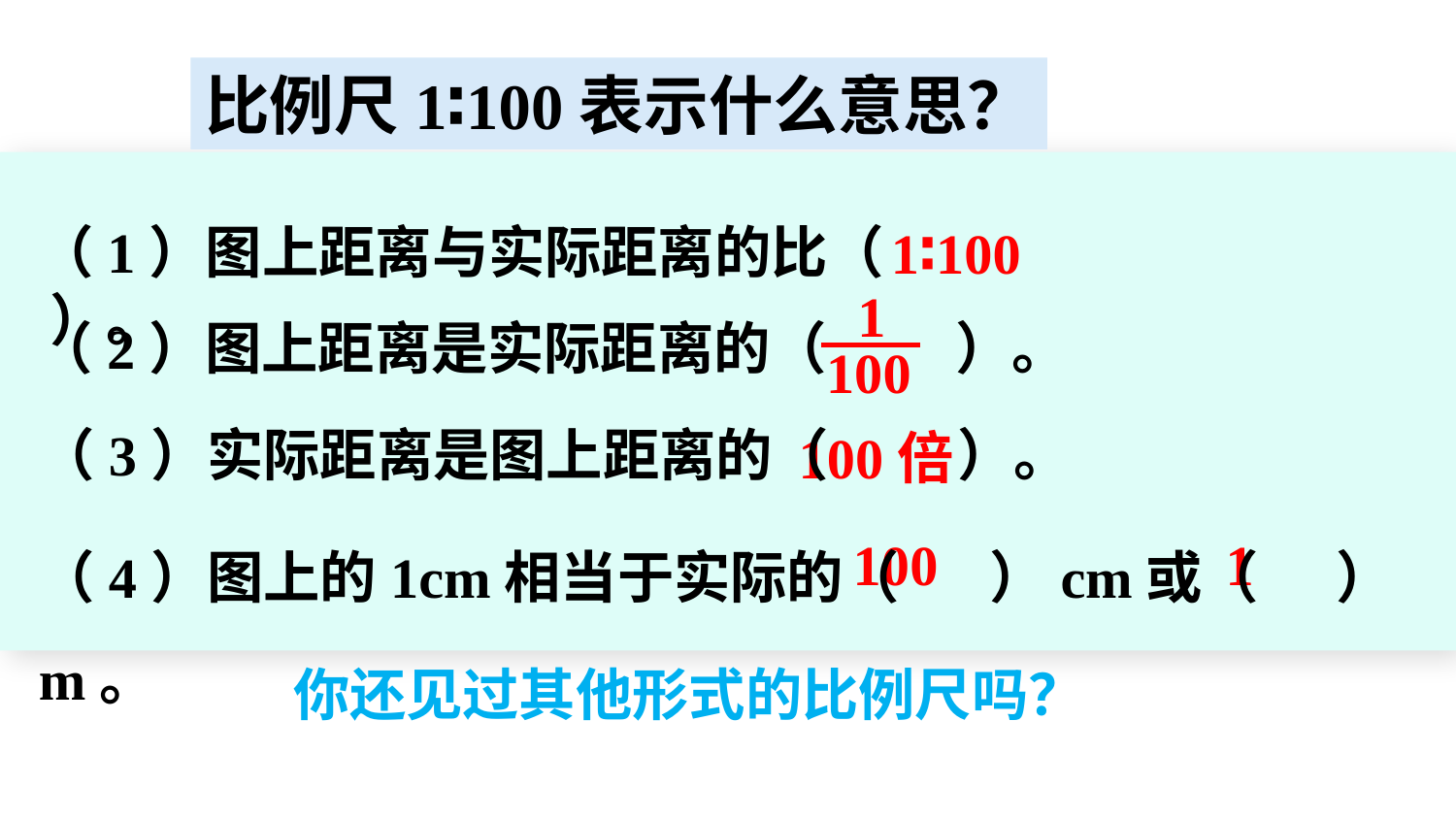

比例尺1∶100表示什么意思？
（1）图上距离与实际距离的比（             ）。
（2）图上距离是实际距离的（          ）。
（3）实际距离是图上距离的（          ）。
（4）图上的1cm相当于实际的（       ）cm或（      ）m。
1∶100
1
100
100倍
www.youyi100.com
100
1
你还见过其他形式的比例尺吗？